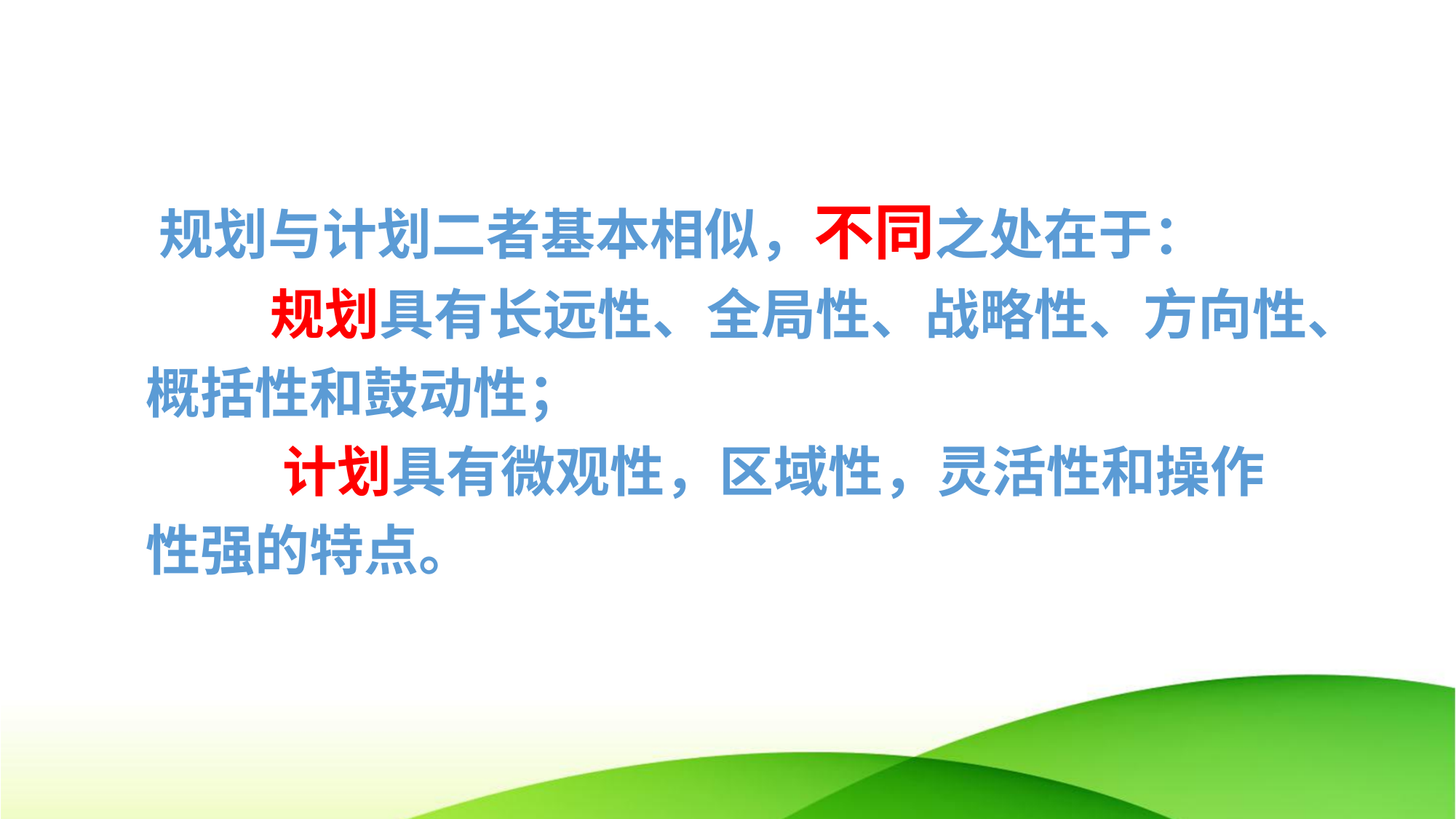

规划与计划二者基本相似，不同之处在于：
         规划具有长远性、全局性、战略性、方向性、概括性和鼓动性；
          计划具有微观性，区域性，灵活性和操作性强的特点。